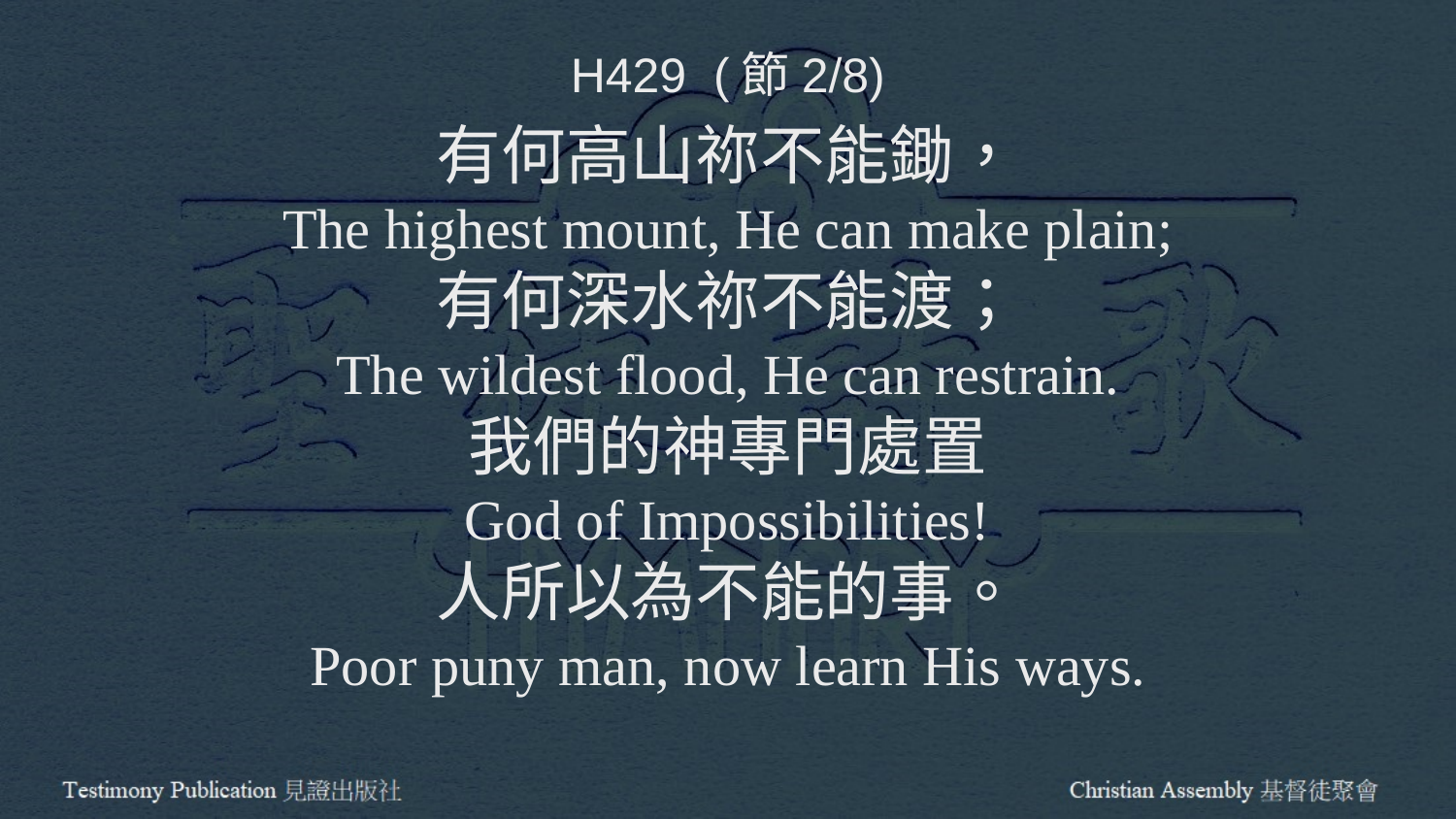

H429  (節2/8)
有何高山祢不能鋤，
The highest mount, He can make plain;
有何深水祢不能渡；
The wildest flood, He can restrain.
我們的神專門處置
God of Impossibilities!
人所以為不能的事。
Poor puny man, now learn His ways.